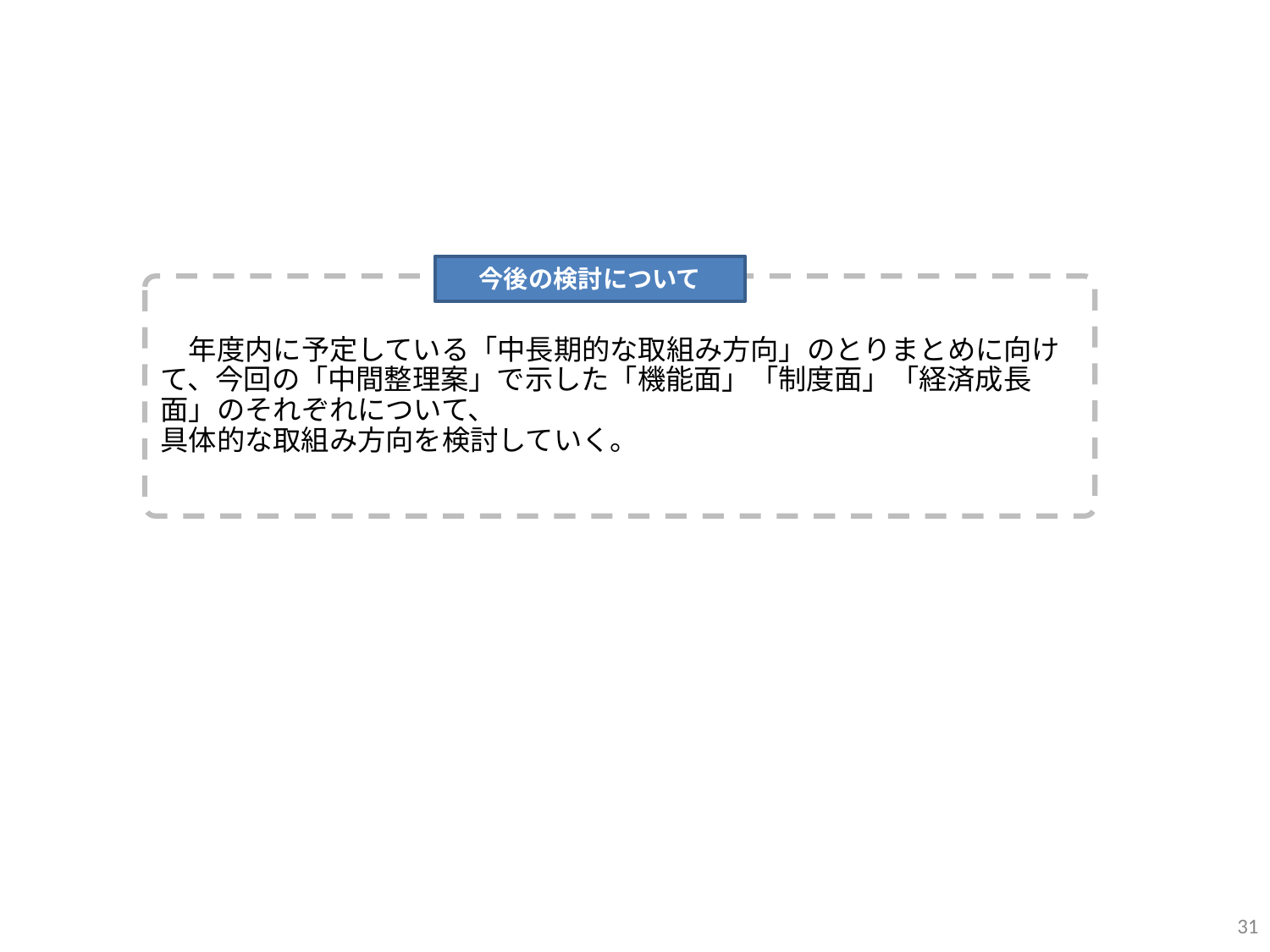

今後の検討について
　年度内に予定している「中長期的な取組み方向」のとりまとめに向けて、今回の「中間整理案」で示した「機能面」「制度面」「経済成長面」のそれぞれについて、
具体的な取組み方向を検討していく。
31